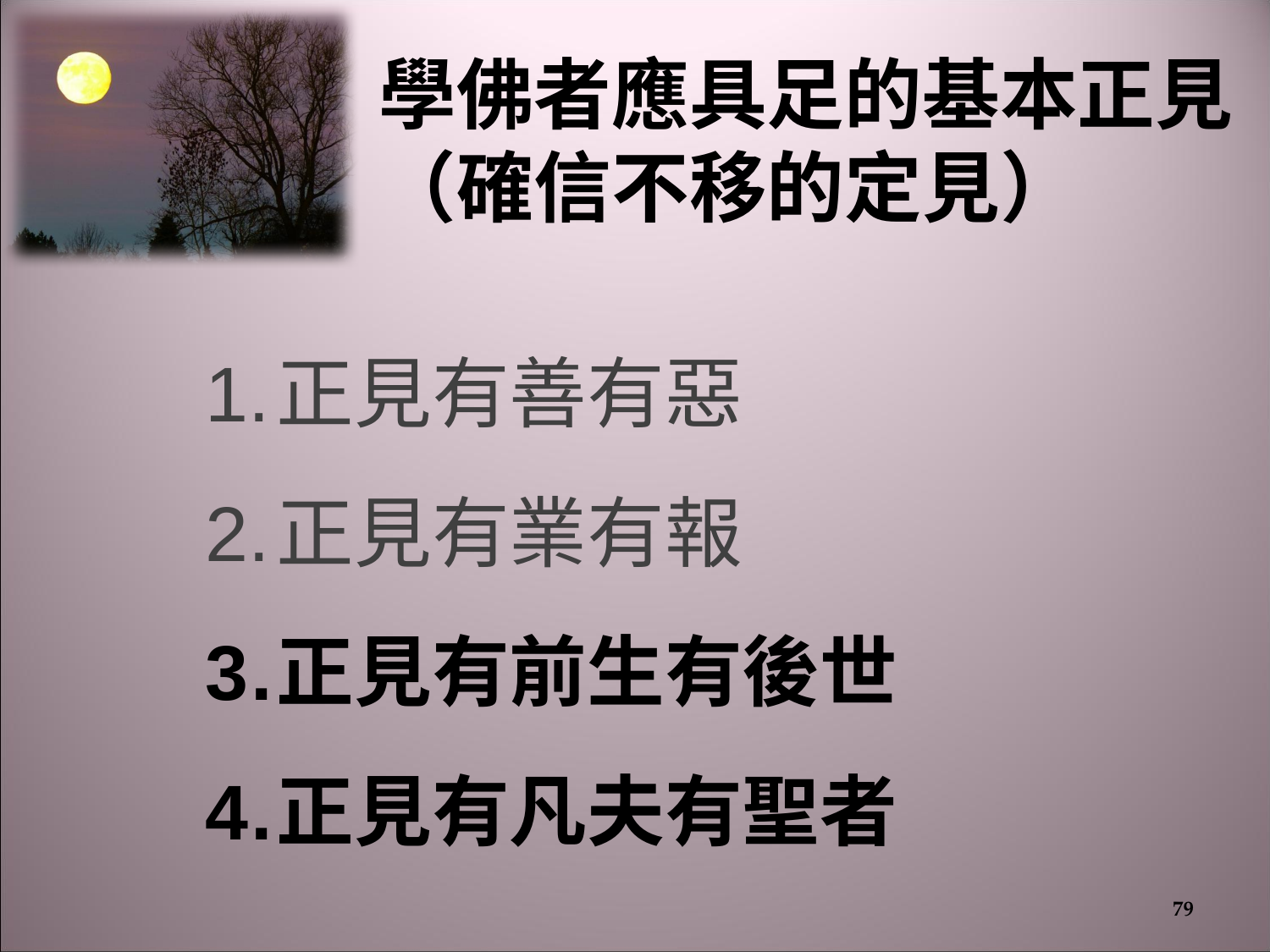

學佛者應具足的基本正見（確信不移的定見）
正見有善有惡
正見有業有報
正見有前生有後世
正見有凡夫有聖者

79